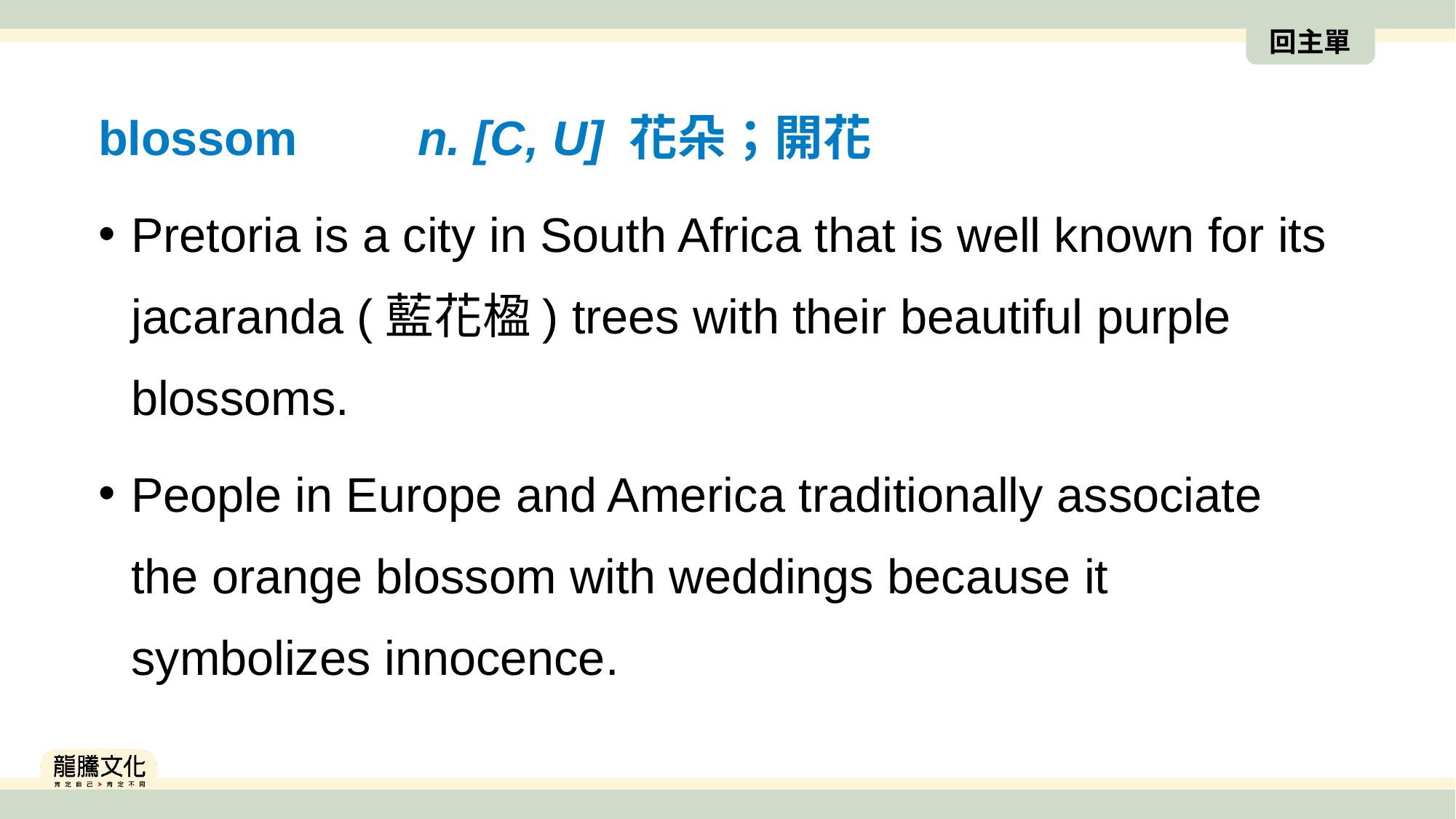

回主單
blossom　　n. [C, U] 花朵；開花
Pretoria is a city in South Africa that is well known for its jacaranda (藍花楹) trees with their beautiful purple blossoms.
People in Europe and America traditionally associate the orange blossom with weddings because it symbolizes innocence.